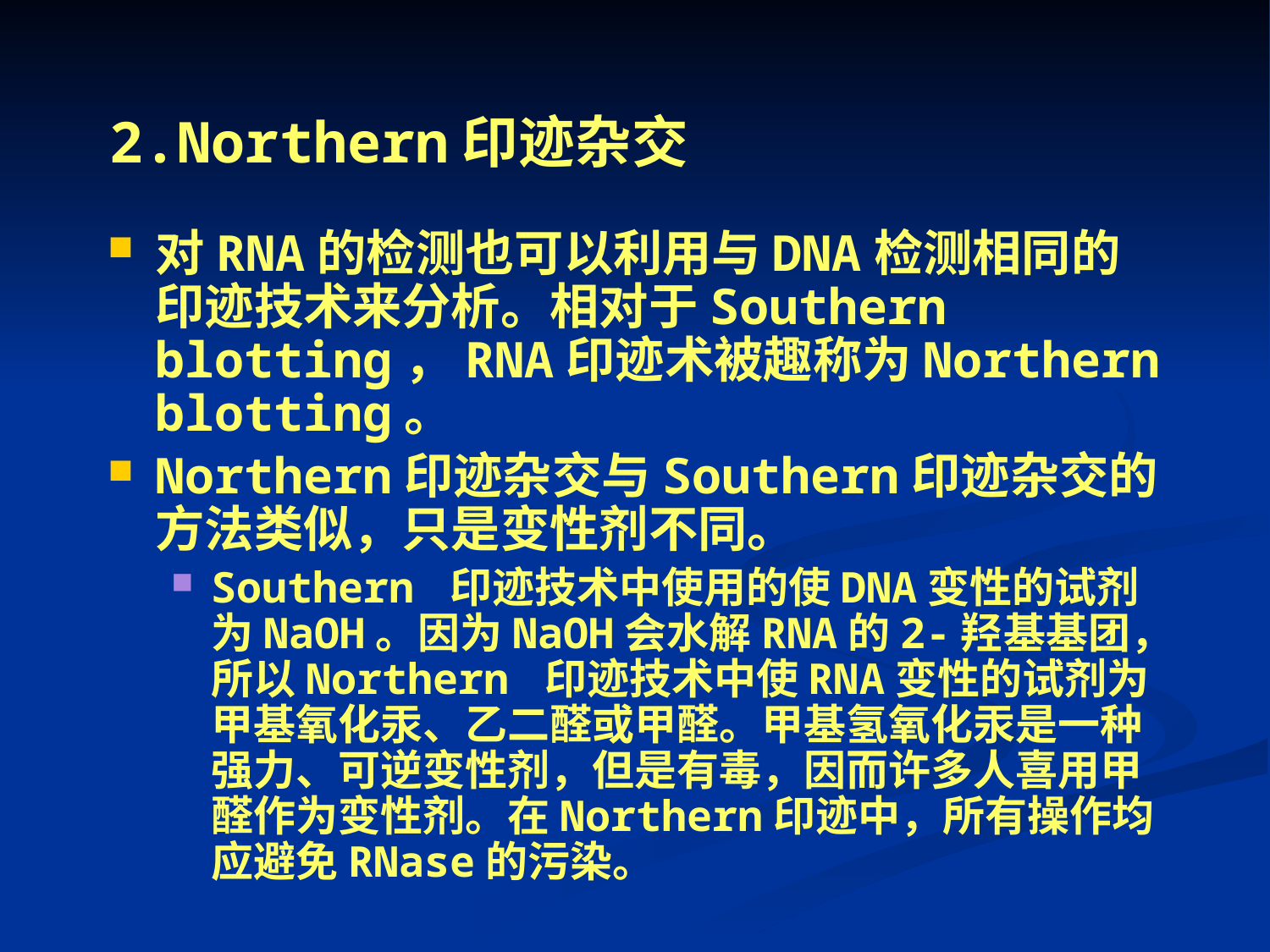

# 2.Northern印迹杂交
对RNA的检测也可以利用与DNA检测相同的印迹技术来分析。相对于Southern blotting，RNA印迹术被趣称为Northern blotting。
Northern印迹杂交与Southern印迹杂交的方法类似，只是变性剂不同。
Southern 印迹技术中使用的使DNA变性的试剂为NaOH。因为NaOH会水解RNA的2-羟基基团，所以Northern 印迹技术中使RNA变性的试剂为甲基氧化汞、乙二醛或甲醛。甲基氢氧化汞是一种强力、可逆变性剂，但是有毒，因而许多人喜用甲醛作为变性剂。在Northern印迹中，所有操作均应避免RNase的污染。